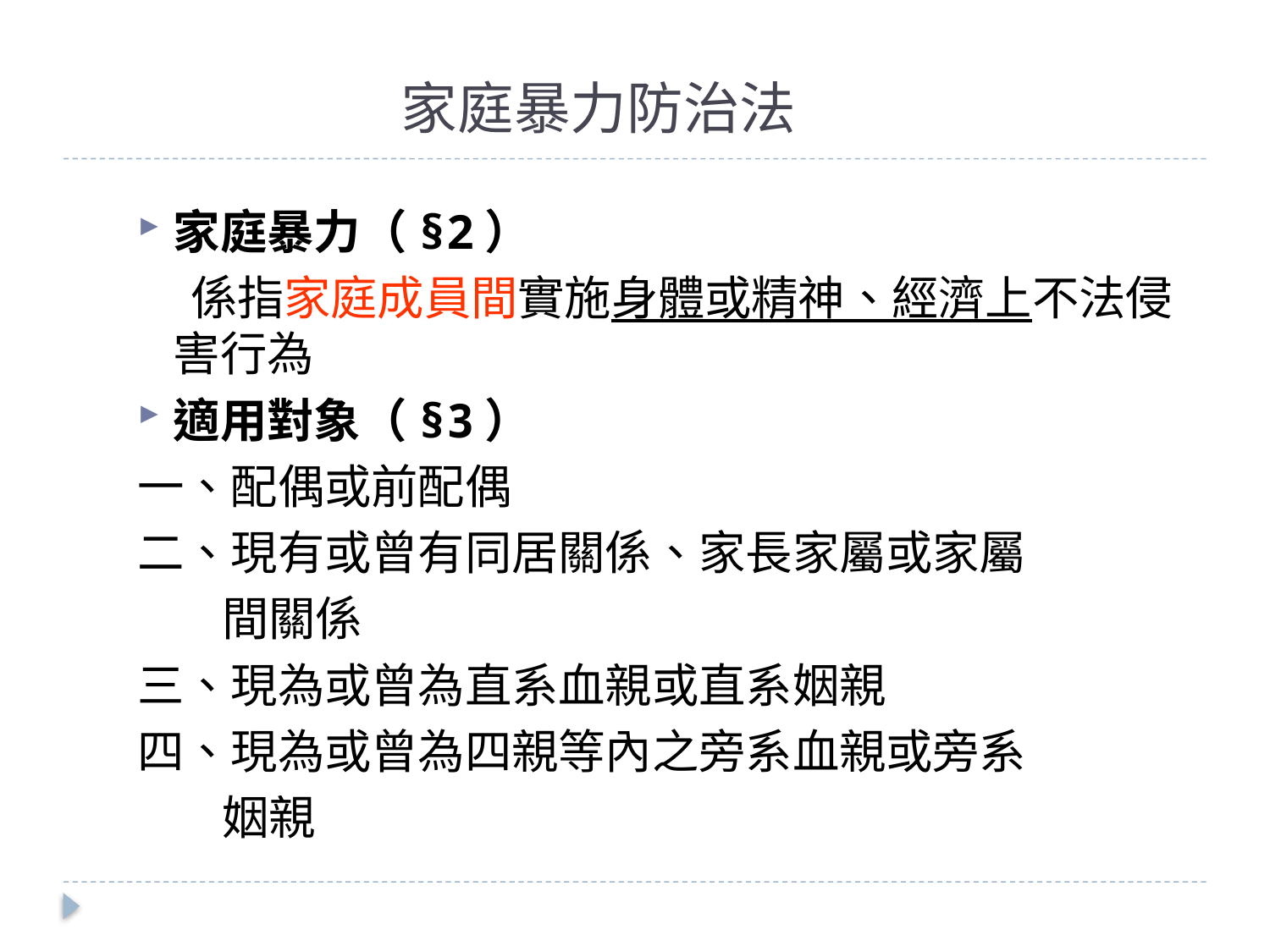

# 家庭暴力防治法
家庭暴力（§2）
    係指家庭成員間實施身體或精神、經濟上不法侵害行為
適用對象（§3）
一、配偶或前配偶
二、現有或曾有同居關係、家長家屬或家屬
       間關係
三、現為或曾為直系血親或直系姻親
四、現為或曾為四親等內之旁系血親或旁系
       姻親